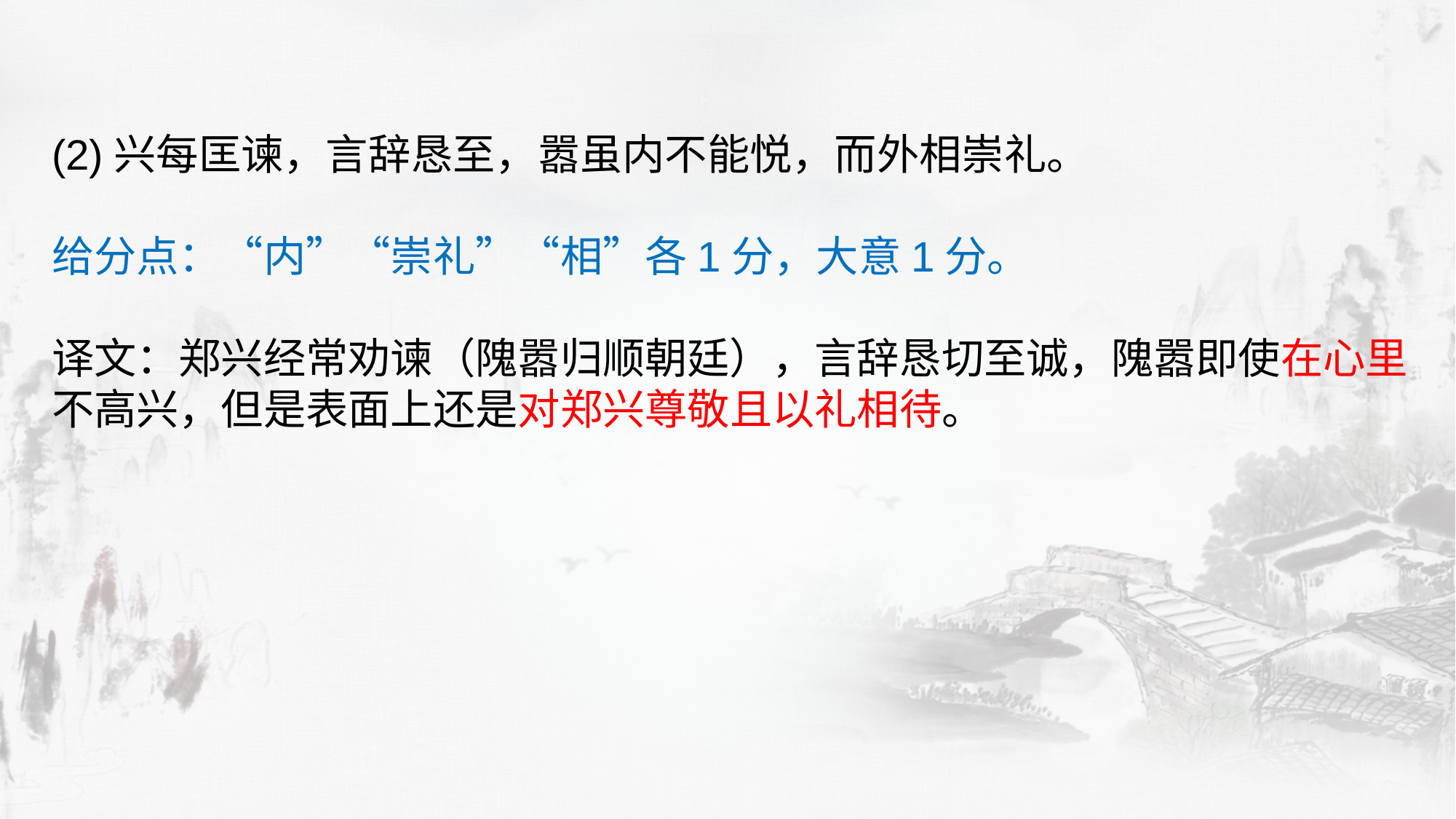

(2)兴每匡谏，言辞恳至，嚣虽内不能悦，而外相崇礼。

给分点：“内”“崇礼”“相”各1分，大意1分。

译文：郑兴经常劝谏（隗嚣归顺朝廷），言辞恳切至诚，隗嚣即使在心里不高兴，但是表面上还是对郑兴尊敬且以礼相待。